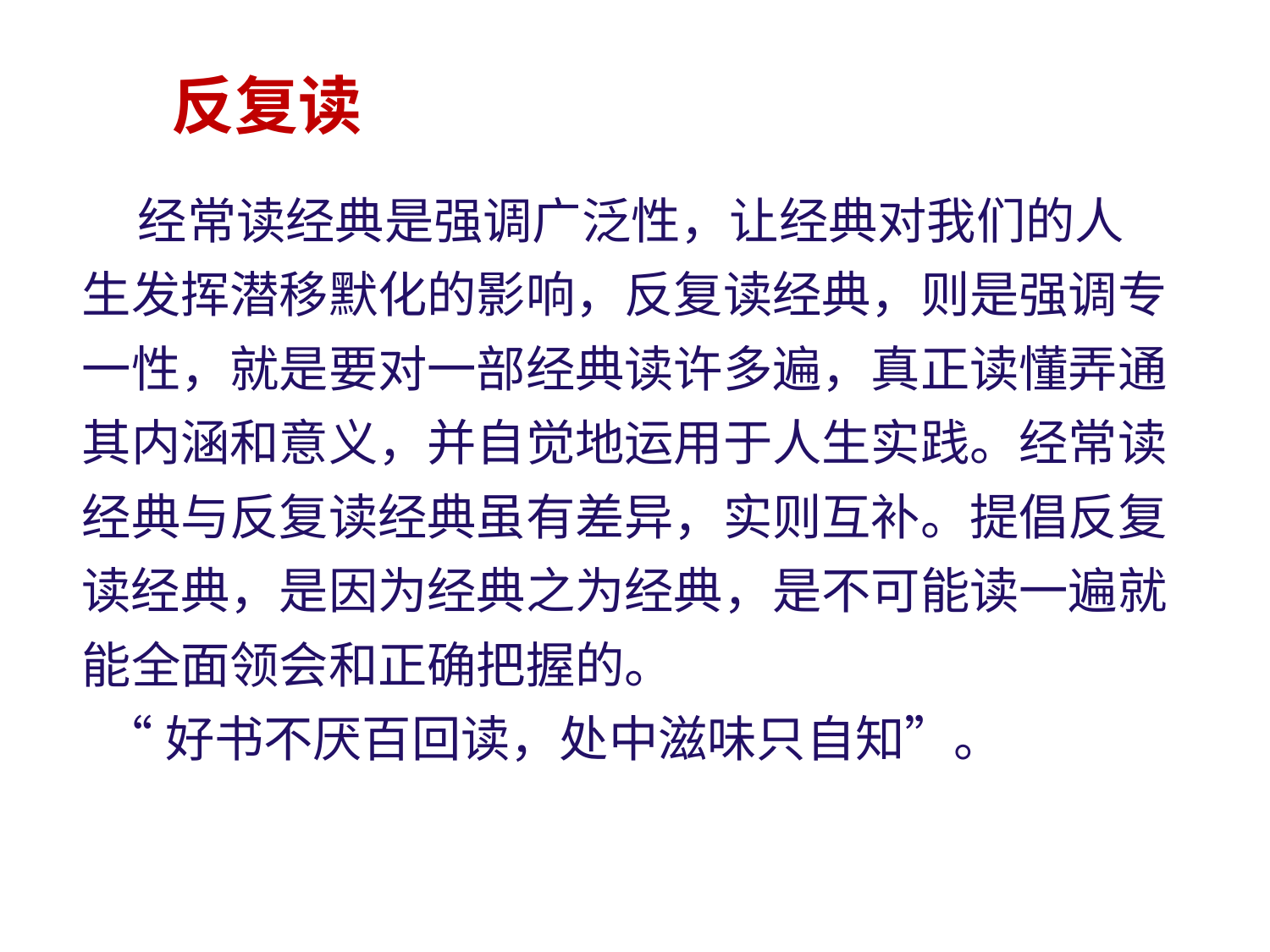

反复读
    经常读经典是强调广泛性，让经典对我们的人生发挥潜移默化的影响，反复读经典，则是强调专一性，就是要对一部经典读许多遍，真正读懂弄通其内涵和意义，并自觉地运用于人生实践。经常读经典与反复读经典虽有差异，实则互补。提倡反复读经典，是因为经典之为经典，是不可能读一遍就能全面领会和正确把握的。
  “好书不厌百回读，处中滋味只自知”。